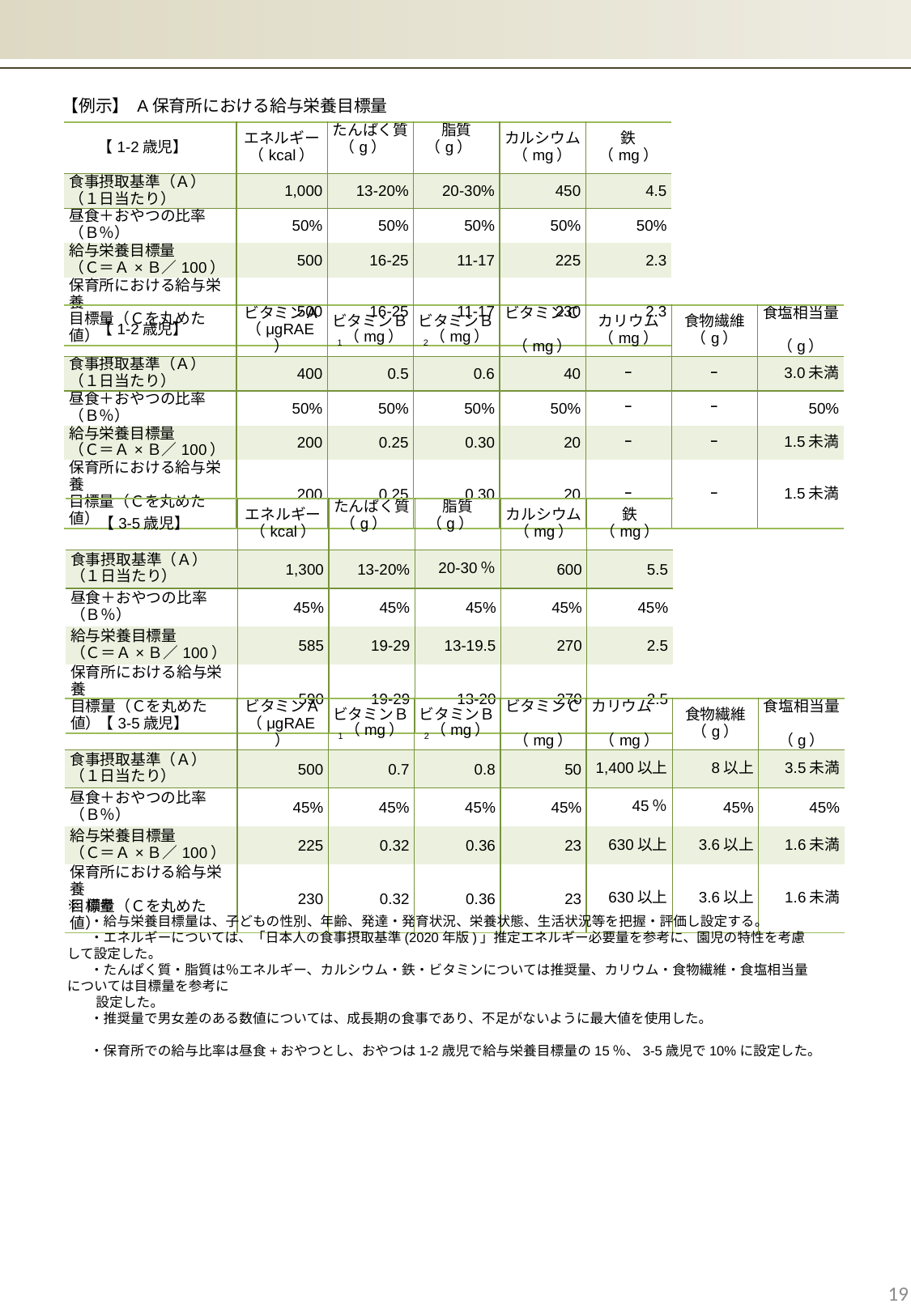

【例示】 A保育所における給与栄養目標量
| 【1-2歳児】 | エネルギー （kcal） | たんぱく質（g） | 脂質 （g） | カルシウム（mg） | 鉄 （mg） |
| --- | --- | --- | --- | --- | --- |
| 食事摂取基準（Ａ） （１日当たり） | 1,000 | 13-20% | 20-30% | 450 | 4.5 |
| 昼食＋おやつの比率　 （Ｂ％） | 50% | 50% | 50% | 50% | 50% |
| 給与栄養目標量 （Ｃ＝Ａ×Ｂ／100） | 500 | 16-25 | 11-17 | 225 | 2.3 |
| 保育所における給与栄養 目標量（Ｃを丸めた値） | 500 | 16-25 | 11-17 | 230 | 2.3 |
| 【1-2歳児】 | ビタミンＡ （μgRAE） | ビタミンＢ1（mg） | ビタミンＢ2（mg） | ビタミンＣ　　　（mg） | カリウム （mg） | 食物繊維 （g） | 食塩相当量　　　（g） |
| --- | --- | --- | --- | --- | --- | --- | --- |
| 食事摂取基準（Ａ） （１日当たり） | 400 | 0.5 | 0.6 | 40 | ｰ | ｰ | 3.0未満 |
| 昼食＋おやつの比率　 （Ｂ％） | 50% | 50% | 50% | 50% | ｰ | ｰ | 50% |
| 給与栄養目標量 （Ｃ＝Ａ×Ｂ／100） | 200 | 0.25 | 0.30 | 20 | ｰ | ｰ | 1.5未満 |
| 保育所における給与栄養 目標量（Ｃを丸めた値） | 200 | 0.25 | 0.30 | 20 | ｰ | ｰ | 1.5未満 |
| 【3-5歳児】 | エネルギー （kcal） | たんぱく質（g） | 脂質 （g） | カルシウム（mg） | 鉄 （mg） |
| --- | --- | --- | --- | --- | --- |
| 食事摂取基準（Ａ） （１日当たり） | 1,300 | 13-20% | 20‐30％ | 600 | 5.5 |
| 昼食＋おやつの比率　 （Ｂ％） | 45% | 45% | 45% | 45% | 45% |
| 給与栄養目標量 （Ｃ＝Ａ×Ｂ／100） | 585 | 19-29 | 13-19.5 | 270 | 2.5 |
| 保育所における給与栄養 目標量（Ｃを丸めた値） | 590 | 19-29 | 13-20 | 270 | 2.5 |
| 【3-5歳児】 | ビタミンＡ （μgRAE） | ビタミンＢ1（mg） | ビタミンＢ2（mg） | ビタミンＣ　　　（mg） | カリウム　　　（mg） | 食物繊維 （g） | 食塩相当量　　　（g） |
| --- | --- | --- | --- | --- | --- | --- | --- |
| 食事摂取基準（Ａ） （１日当たり） | 500 | 0.7 | 0.8 | 50 | 1,400以上 | 8以上 | 3.5未満 |
| 昼食＋おやつの比率　 （Ｂ％） | 45% | 45% | 45% | 45% | 45％ | 45% | 45% |
| 給与栄養目標量 （Ｃ＝Ａ×Ｂ／100） | 225 | 0.32 | 0.36 | 23 | 630以上 | 3.6以上 | 1.6未満 |
| 保育所における給与栄養 目標量（Ｃを丸めた値） | 230 | 0.32 | 0.36 | 23 | 630以上 | 3.6以上 | 1.6未満 |
※ 備考
  　・給与栄養目標量は、子どもの性別、年齢、発達・発育状況、栄養状態、生活状況等を把握・評価し設定する。
  　・エネルギーについては、「日本人の食事摂取基準(2020年版)」推定エネルギー必要量を参考に、園児の特性を考慮して設定した。
  　・たんぱく質・脂質は％エネルギー、カルシウム・鉄・ビタミンについては推奨量、カリウム・食物繊維・食塩相当量については目標量を参考に
  　  設定した。
  　・推奨量で男女差のある数値については、成長期の食事であり、不足がないように最大値を使用した。
  　・保育所での給与比率は昼食+おやつとし、おやつは1-2歳児で給与栄養目標量の15％、3-5歳児で10%に設定した。
19